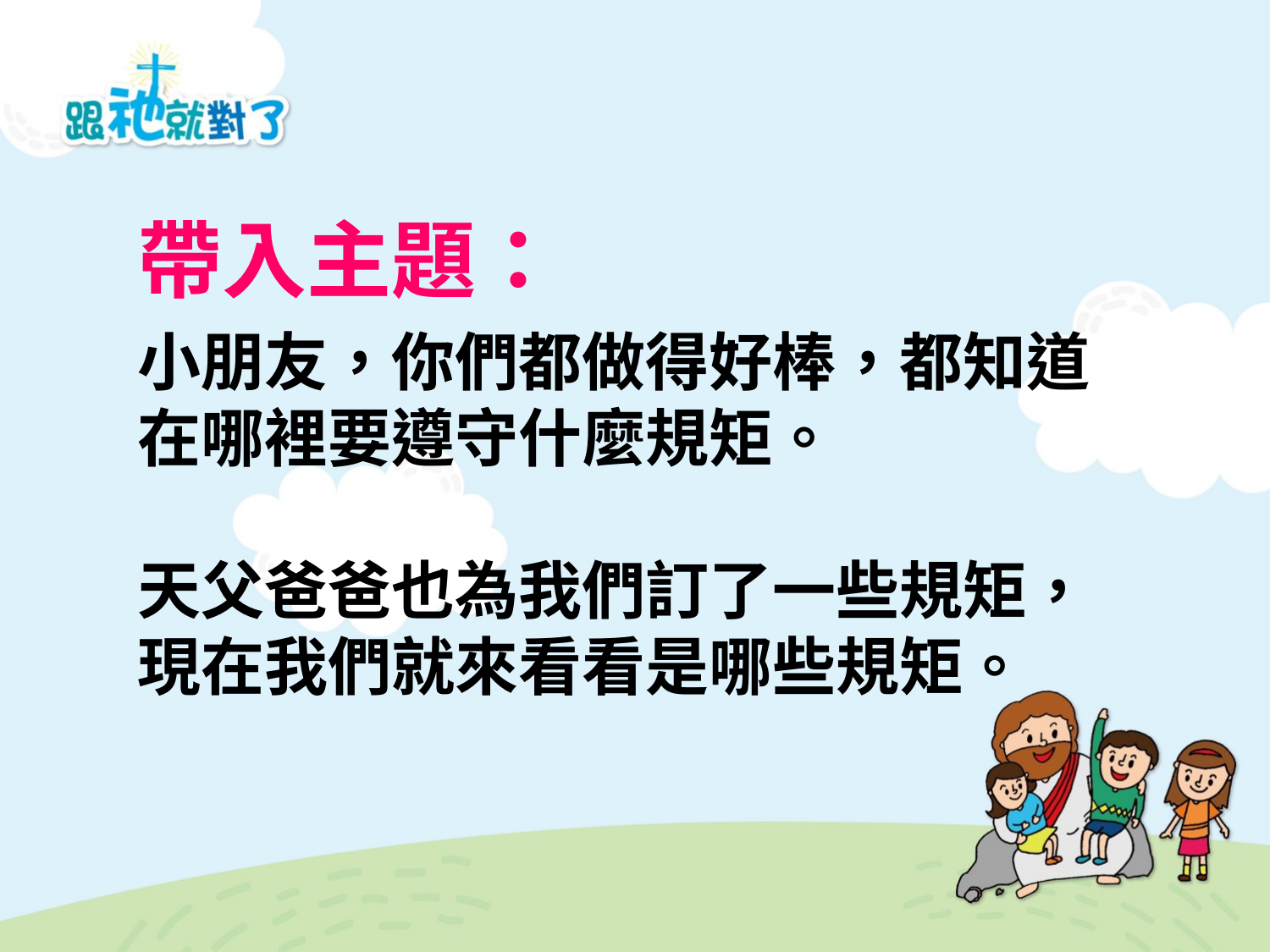

帶入主題：
小朋友，你們都做得好棒，都知道在哪裡要遵守什麼規矩。

天父爸爸也為我們訂了一些規矩，現在我們就來看看是哪些規矩。